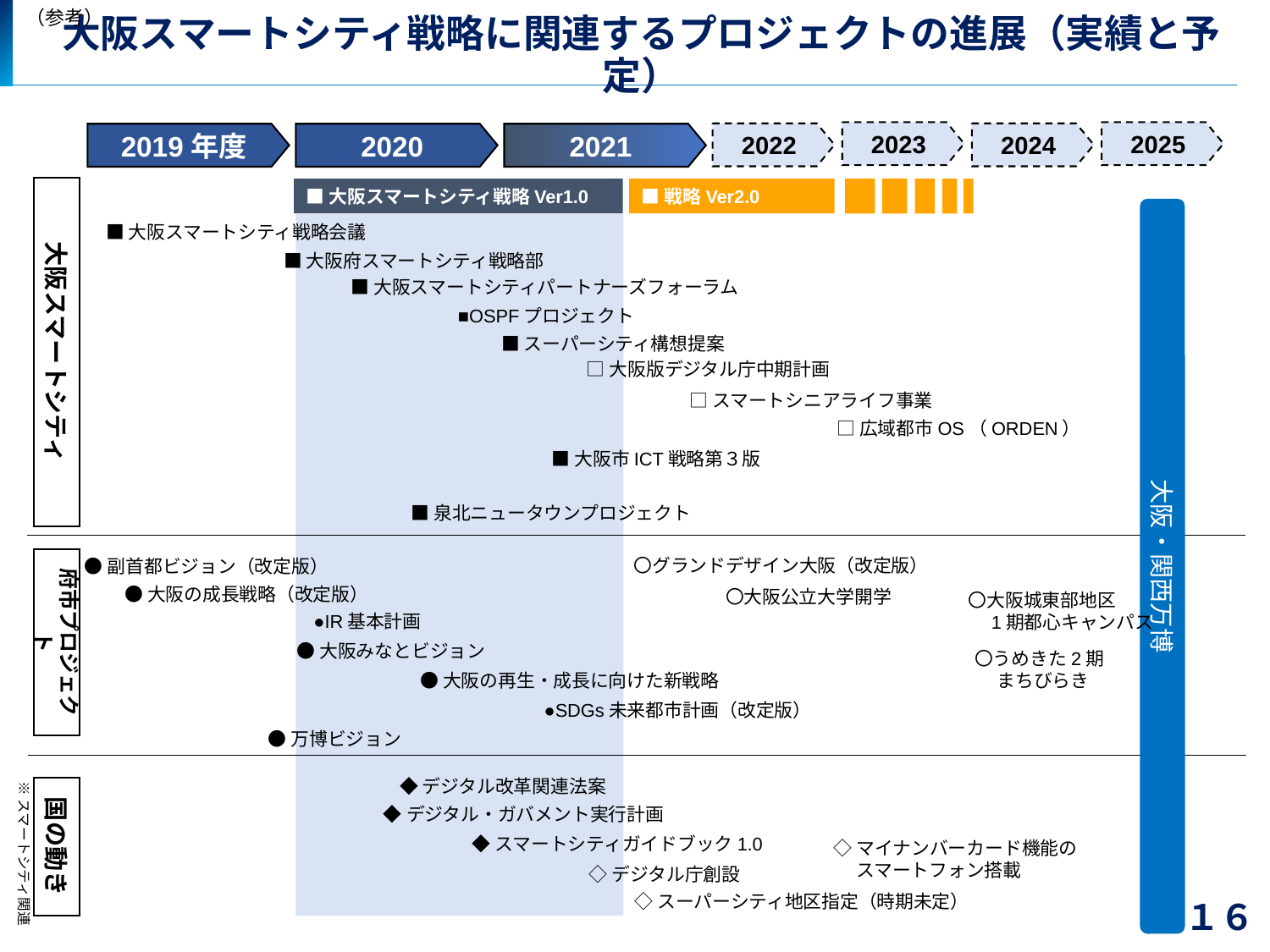

（参考）
# 大阪スマートシティ戦略に関連するプロジェクトの進展（実績と予定）
2025
2023
2022
2024
2019年度
2020
2021
大阪スマートシティ
■大阪スマートシティ戦略Ver1.0
■戦略Ver2.0

大阪・関西万博

■大阪スマートシティ戦略会議
■大阪府スマートシティ戦略部
■大阪スマートシティパートナーズフォーラム
■OSPFプロジェクト
■スーパーシティ構想提案
□大阪版デジタル庁中期計画
□スマートシニアライフ事業
□広域都市OS（ORDEN）
■大阪市ICT戦略第３版
■泉北ニュータウンプロジェクト
〇グランドデザイン大阪（改定版）
●副首都ビジョン（改定版）
府市プロジェクト
●大阪の成長戦略（改定版）
〇大阪公立大学開学
〇大阪城東部地区
　1期都心キャンパス
●IR基本計画
●大阪みなとビジョン
〇うめきた2期
　 まちびらき
●大阪の再⽣・成⻑に向けた新戦略
●SDGs未来都市計画（改定版）
●万博ビジョン
◆デジタル改革関連法案
※スマートシティ関連
国の動き
◆デジタル・ガバメント実行計画
◆スマートシティガイドブック1.0
◇マイナンバーカード機能の
　 スマートフォン搭載
◇デジタル庁創設
 １６
◇スーパーシティ地区指定（時期未定）